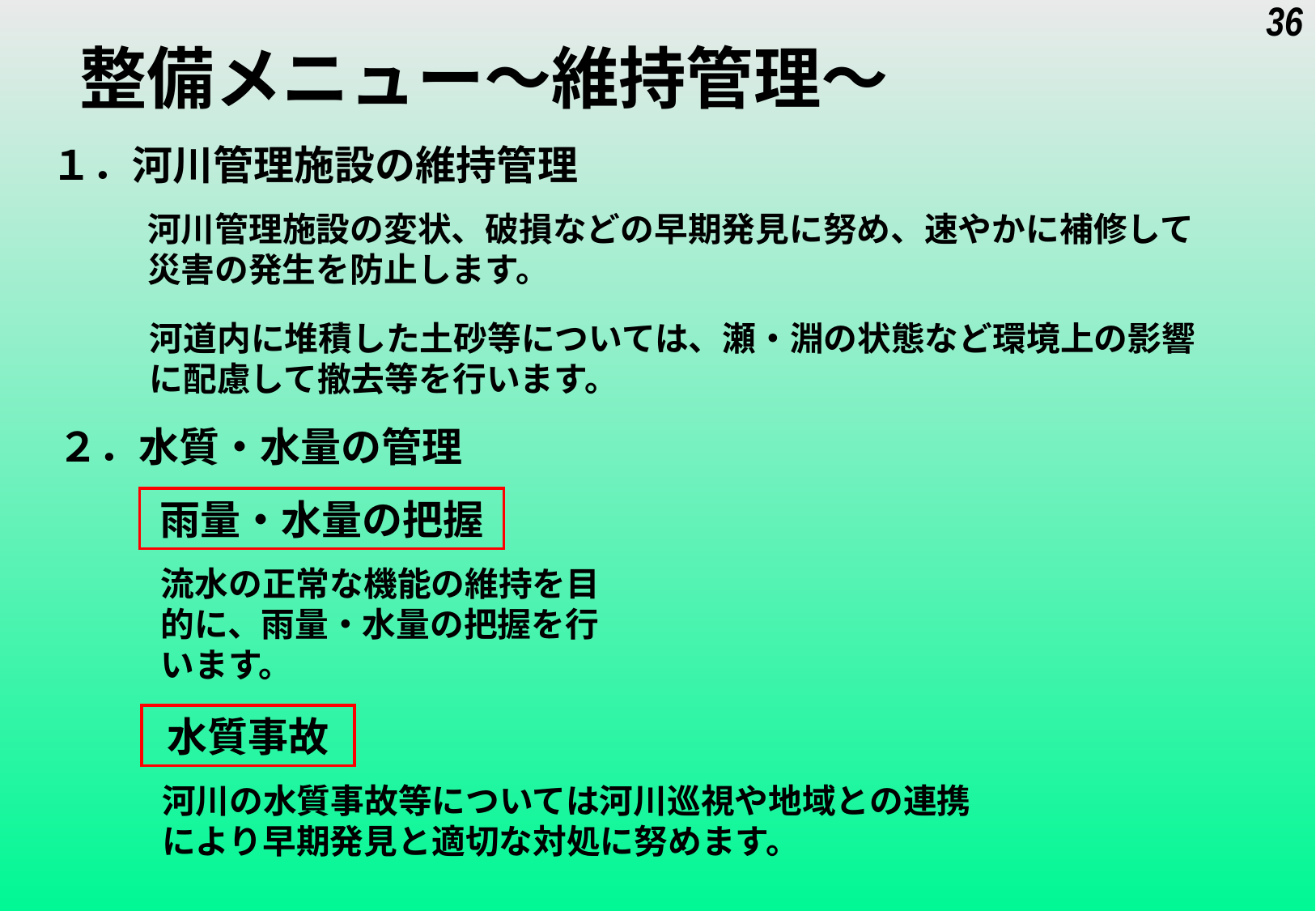

整備メニュー～維持管理～
36
１．河川管理施設の維持管理
河川管理施設の変状、破損などの早期発見に努め、速やかに補修して災害の発生を防止します。
河道内に堆積した土砂等については、瀬・淵の状態など環境上の影響に配慮して撤去等を行います。
２．水質・水量の管理
雨量・水量の把握
流水の正常な機能の維持を目的に、雨量・水量の把握を行います。

水質事故
河川の水質事故等については河川巡視や地域との連携により早期発見と適切な対処に努めます。